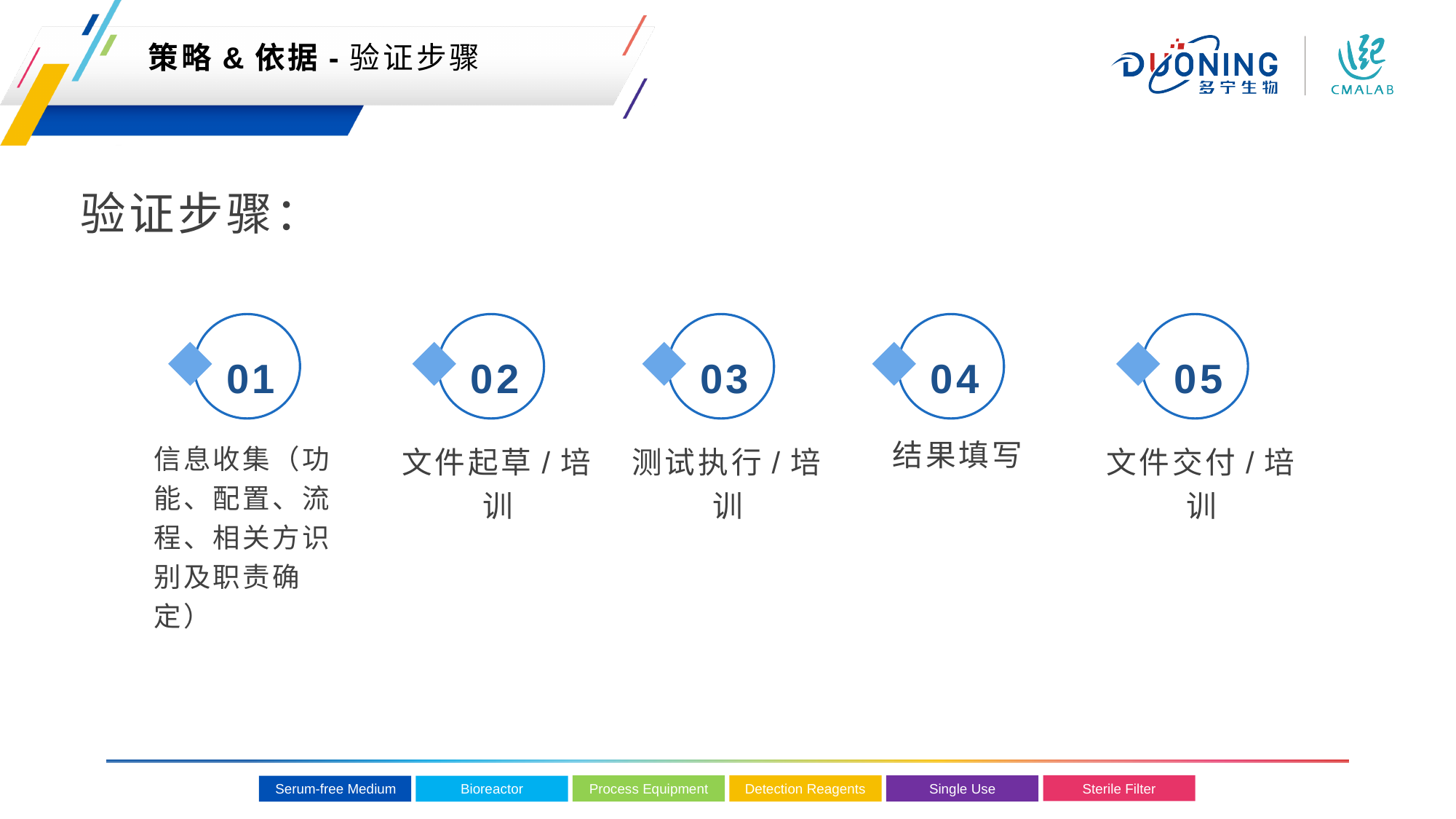

策略&依据-验证步骤
验证步骤：

01
02
03
04
05

信息收集（功能、配置、流程、相关方识别及职责确定）
文件起草/培训
测试执行/培训
结果填写
文件交付/培训